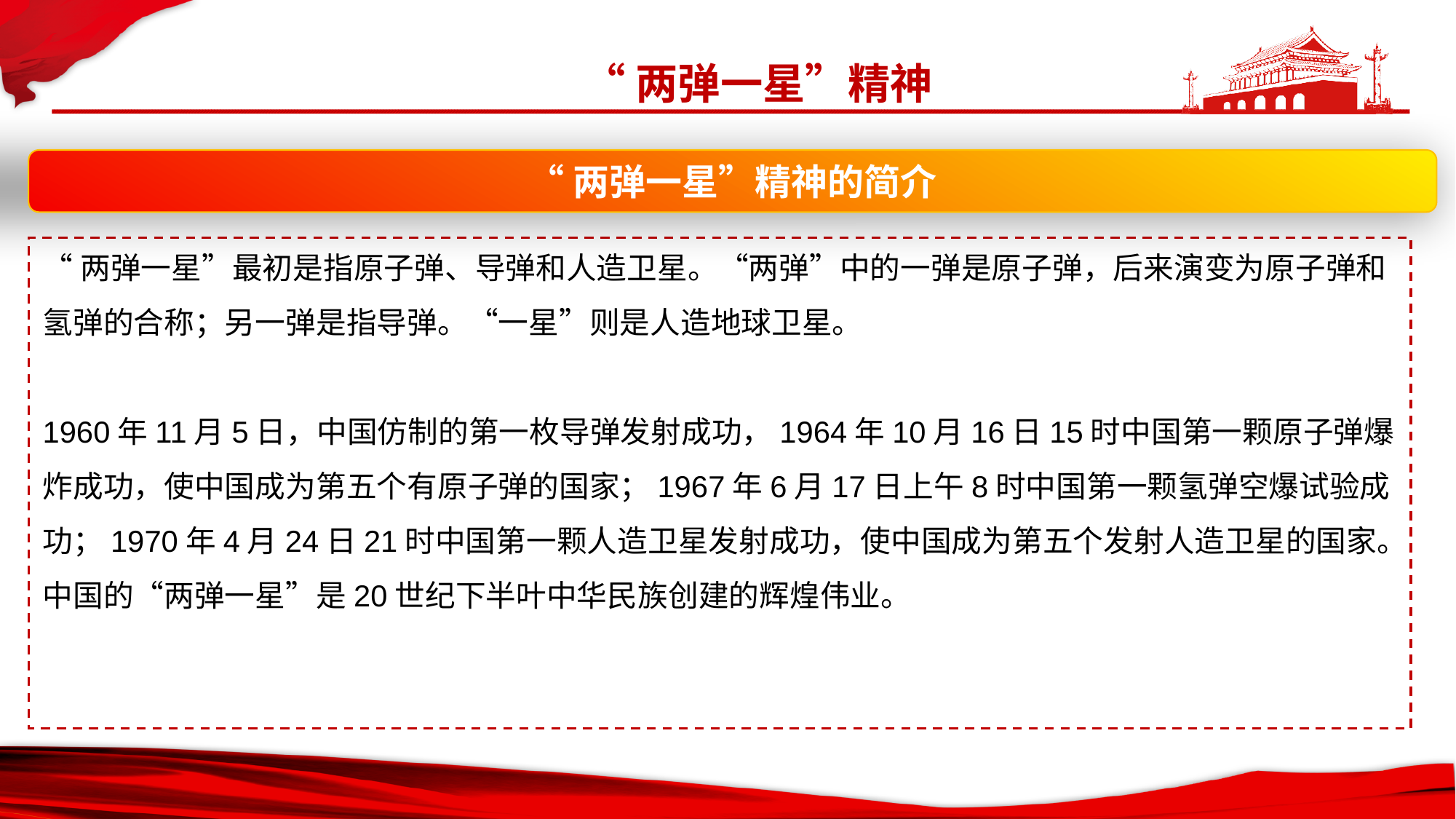

“两弹一星”精神
“两弹一星”精神的简介
“两弹一星”最初是指原子弹、导弹和人造卫星。“两弹”中的一弹是原子弹，后来演变为原子弹和氢弹的合称；另一弹是指导弹。“一星”则是人造地球卫星。

1960年11月5日，中国仿制的第一枚导弹发射成功，1964年10月16日15时中国第一颗原子弹爆炸成功，使中国成为第五个有原子弹的国家；1967年6月17日上午8时中国第一颗氢弹空爆试验成功；1970年4月24日21时中国第一颗人造卫星发射成功，使中国成为第五个发射人造卫星的国家。中国的“两弹一星”是20世纪下半叶中华民族创建的辉煌伟业。